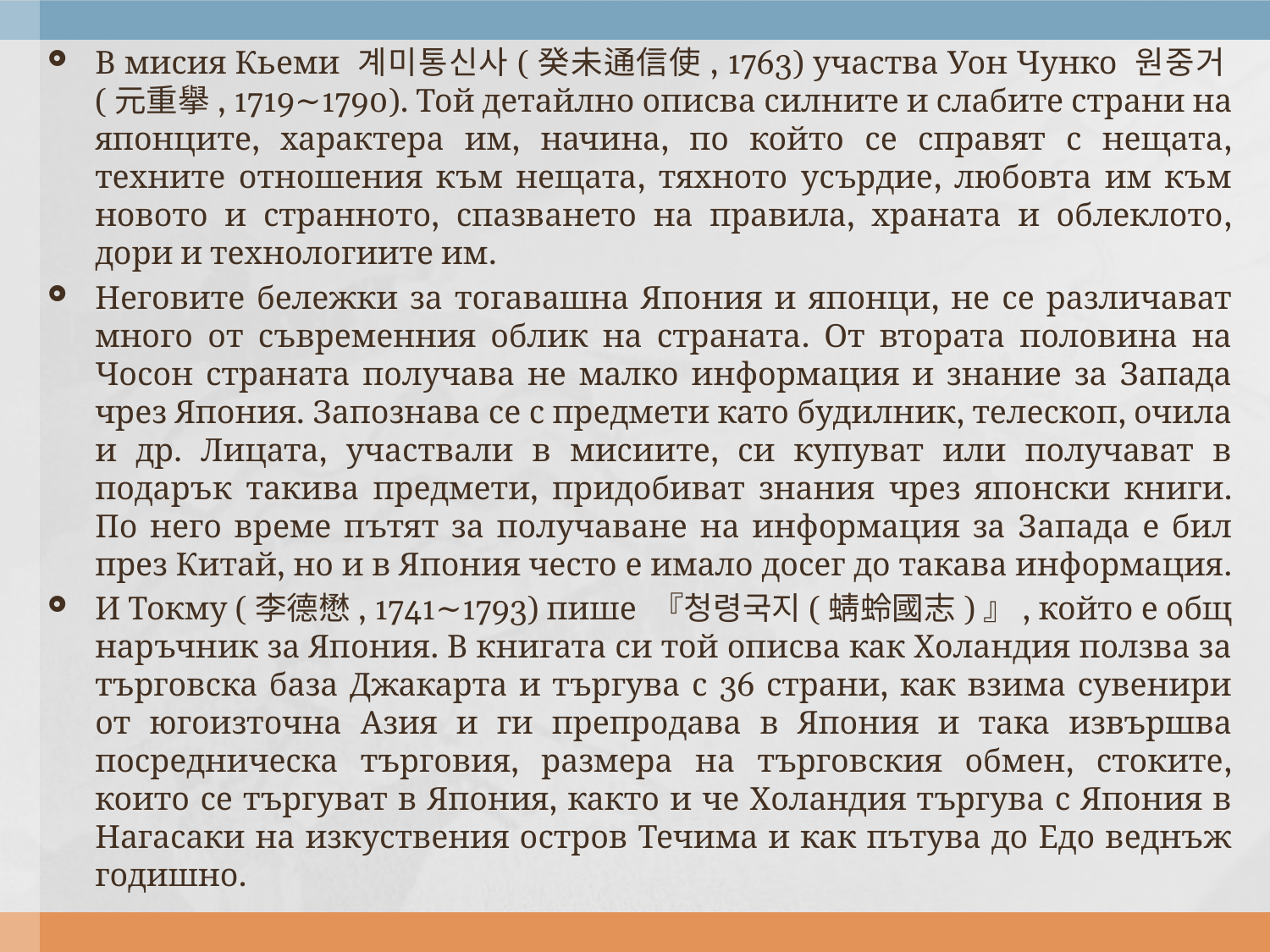

В мисия Кьеми 계미통신사(癸未通信使, 1763) участва Уон Чунко 원중거(元重擧, 1719∼1790). Той детайлно описва силните и слабите страни на японците, характера им, начина, по който се справят с нещата, техните отношения към нещата, тяхното усърдие, любовта им към новото и странното, спазването на правила, храната и облеклото, дори и технологиите им.
Неговите бележки за тогавашна Япония и японци, не се различават много от съвременния облик на страната. От втората половина на Чосон страната получава не малко информация и знание за Запада чрез Япония. Запознава се с предмети като будилник, телескоп, очила и др. Лицата, участвали в мисиите, си купуват или получават в подарък такива предмети, придобиват знания чрез японски книги. По него време пътят за получаване на информация за Запада е бил през Китай, но и в Япония често е имало досег до такава информация.
И Токму (李德懋, 1741∼1793) пише 『청령국지(蜻蛉國志)』, който е общ наръчник за Япония. В книгата си той описва как Холандия ползва за търговска база Джакарта и търгува с 36 страни, как взима сувенири от югоизточна Азия и ги препродава в Япония и така извършва посредническа търговия, размера на търговския обмен, стоките, които се търгуват в Япония, както и че Холандия търгува с Япония в Нагасаки на изкуствения остров Течима и как пътува до Едо веднъж годишно.